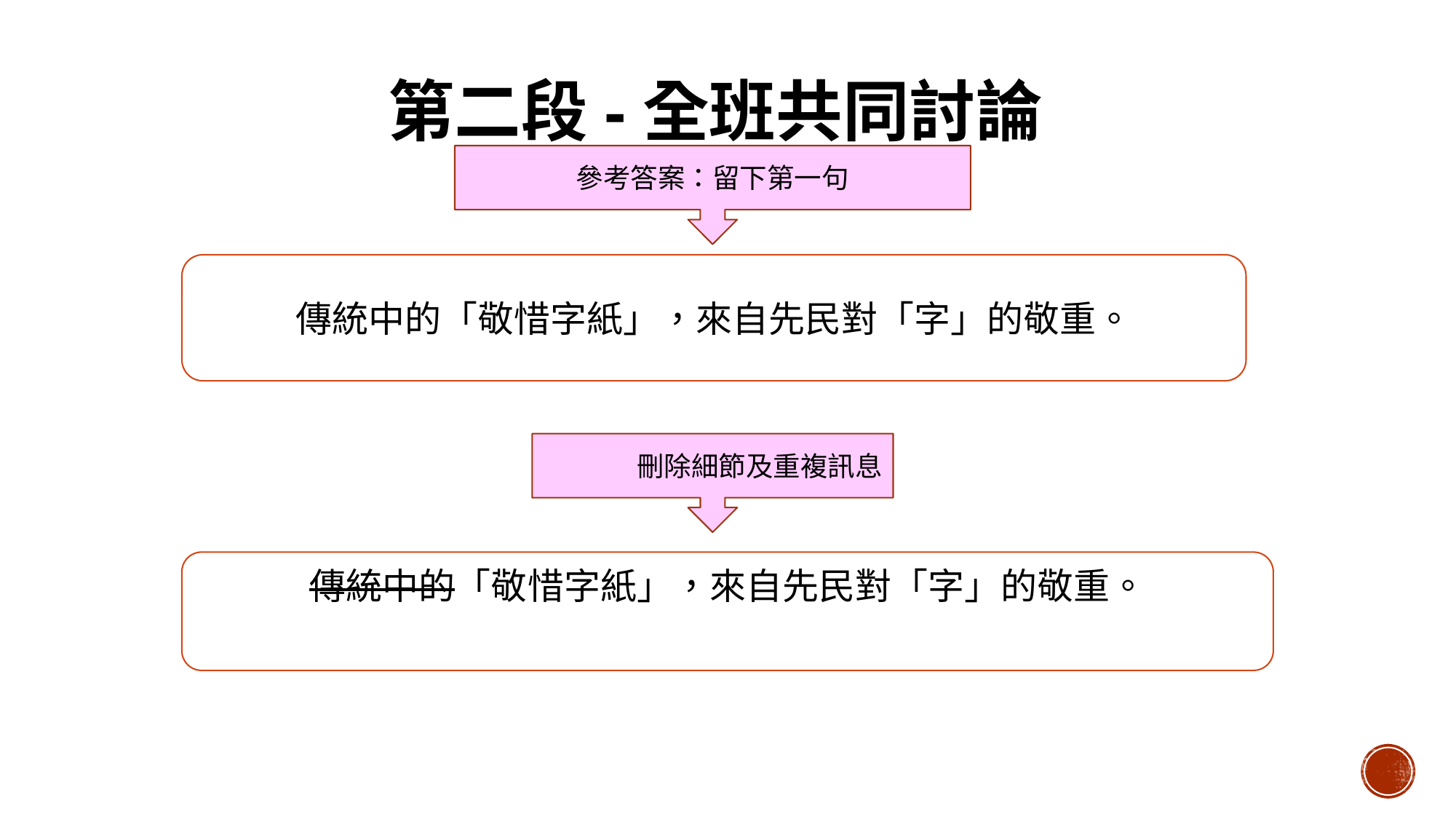

第二段-全班共同討論
參考答案：留下第一句
傳統中的「敬惜字紙」，來自先民對「字」的敬重。
刪除細節及重複訊息
傳統中的「敬惜字紙」，來自先民對「字」的敬重。